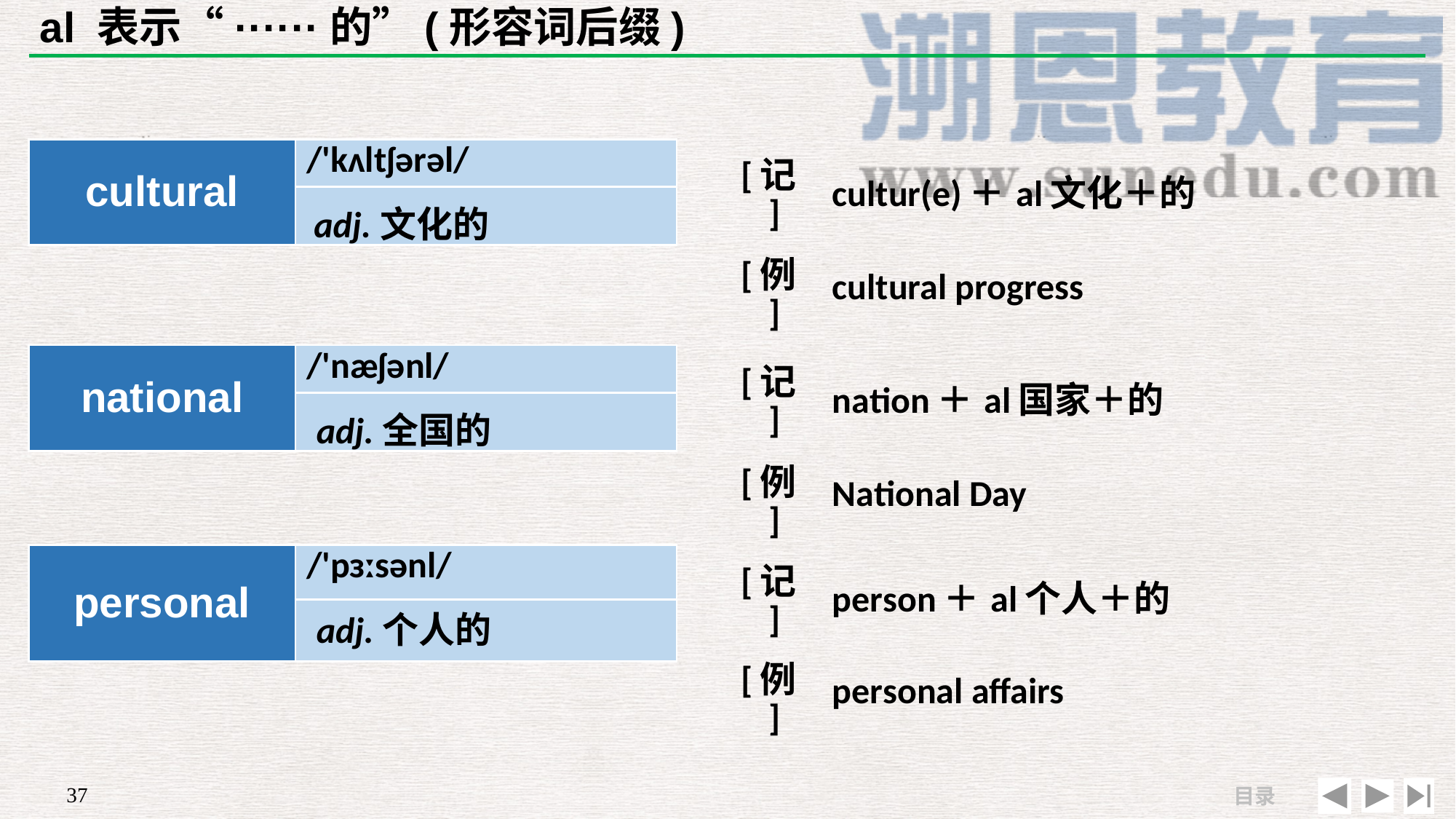

# al 表示“······的”(形容词后缀)

| cultural | /'kʌltʃərəl/ |
| --- | --- |
|  |  |
| [记] | cultur(e)＋al文化＋的 |
| --- | --- |
| [例] | cultural progress |
adj.文化的
| national | /'næʃənl/ |
| --- | --- |
|  |  |
| [记] | nation＋al国家＋的 |
| --- | --- |
| [例] | National Day |
adj.全国的
| personal | /'pɜːsənl/ |
| --- | --- |
|  |  |
| [记] | person＋al个人＋的 |
| --- | --- |
| [例] | personal affairs |
adj.个人的